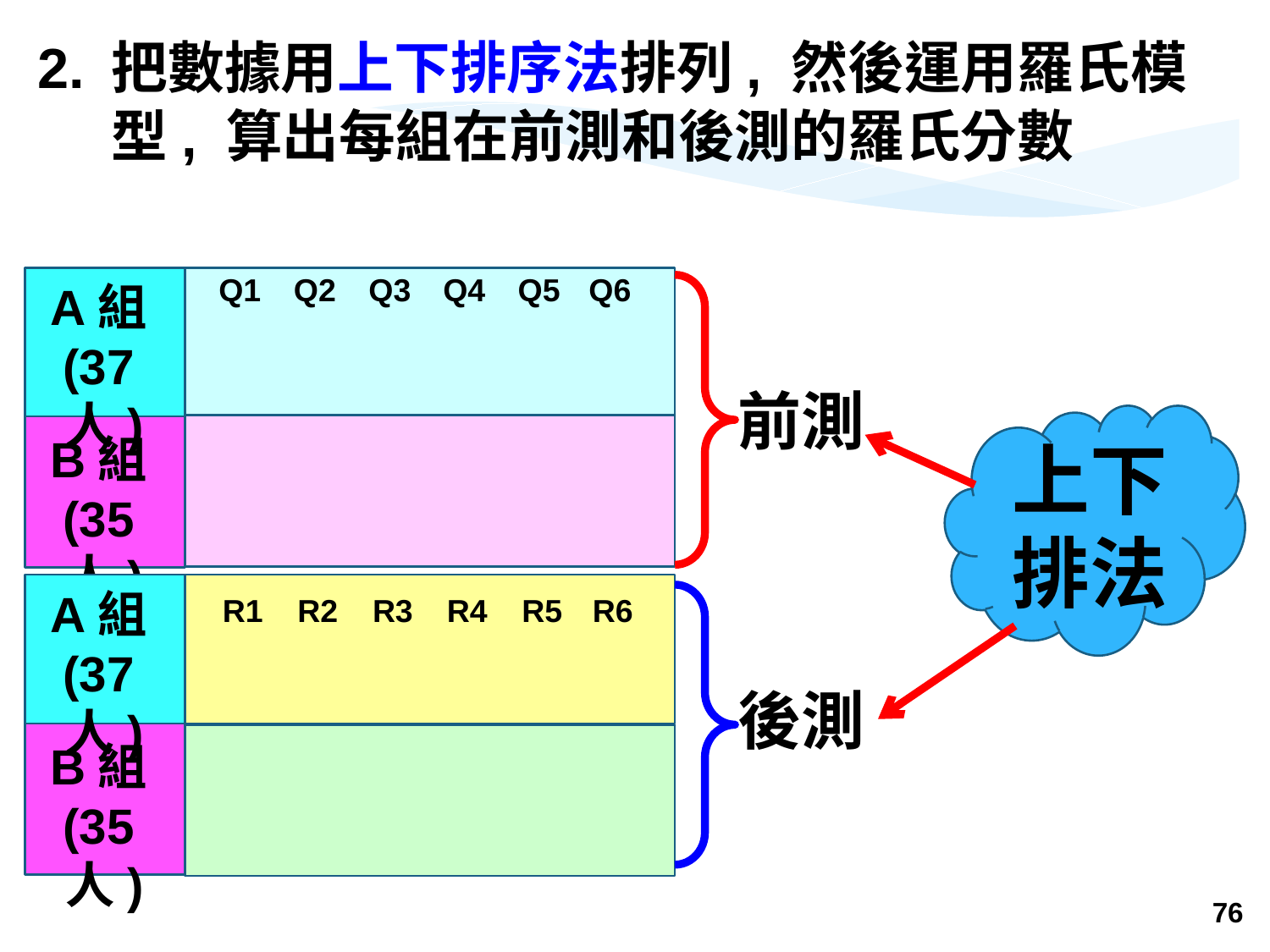

2.	把數據用上下排序法排列, 然後運用羅氏模型, 算出每組在前測和後測的羅氏分數
Q1
Q2
Q3
Q4
Q5
Q6

A組(37人)

B組(35人)

前測

上下排法

R1
R2
R3
R4
R5
R6

A組(37人)

B組(35人)

後測
76